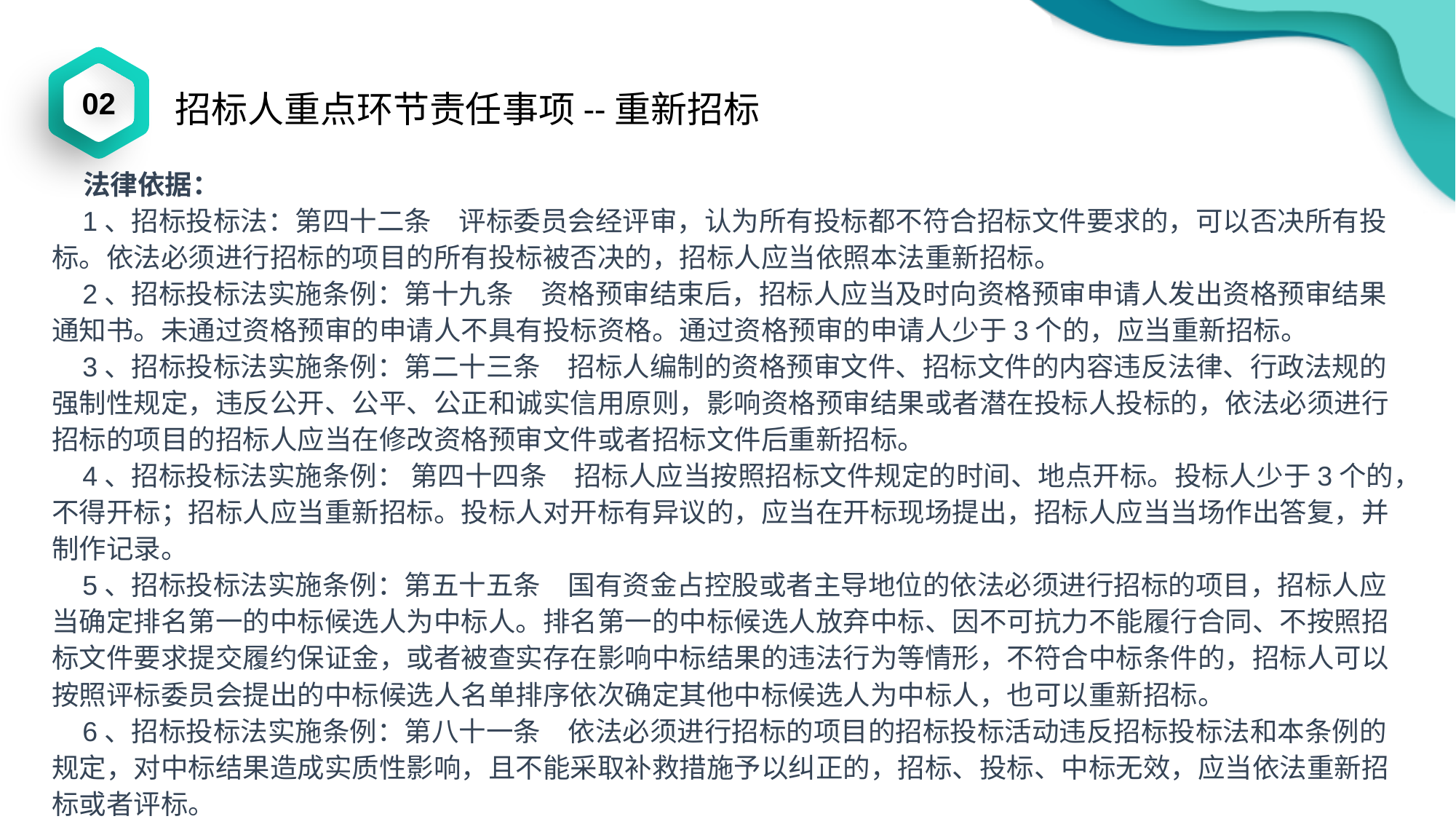

02
招标人重点环节责任事项--重新招标
    法律依据：
    1、招标投标法：第四十二条　评标委员会经评审，认为所有投标都不符合招标文件要求的，可以否决所有投标。依法必须进行招标的项目的所有投标被否决的，招标人应当依照本法重新招标。
    2、招标投标法实施条例：第十九条　资格预审结束后，招标人应当及时向资格预审申请人发出资格预审结果通知书。未通过资格预审的申请人不具有投标资格。通过资格预审的申请人少于3个的，应当重新招标。
    3、招标投标法实施条例：第二十三条　招标人编制的资格预审文件、招标文件的内容违反法律、行政法规的强制性规定，违反公开、公平、公正和诚实信用原则，影响资格预审结果或者潜在投标人投标的，依法必须进行招标的项目的招标人应当在修改资格预审文件或者招标文件后重新招标。
    4、招标投标法实施条例： 第四十四条　招标人应当按照招标文件规定的时间、地点开标。投标人少于3个的，不得开标；招标人应当重新招标。投标人对开标有异议的，应当在开标现场提出，招标人应当当场作出答复，并制作记录。
    5、招标投标法实施条例：第五十五条　国有资金占控股或者主导地位的依法必须进行招标的项目，招标人应当确定排名第一的中标候选人为中标人。排名第一的中标候选人放弃中标、因不可抗力不能履行合同、不按照招标文件要求提交履约保证金，或者被查实存在影响中标结果的违法行为等情形，不符合中标条件的，招标人可以按照评标委员会提出的中标候选人名单排序依次确定其他中标候选人为中标人，也可以重新招标。
    6、招标投标法实施条例：第八十一条　依法必须进行招标的项目的招标投标活动违反招标投标法和本条例的规定，对中标结果造成实质性影响，且不能采取补救措施予以纠正的，招标、投标、中标无效，应当依法重新招标或者评标。